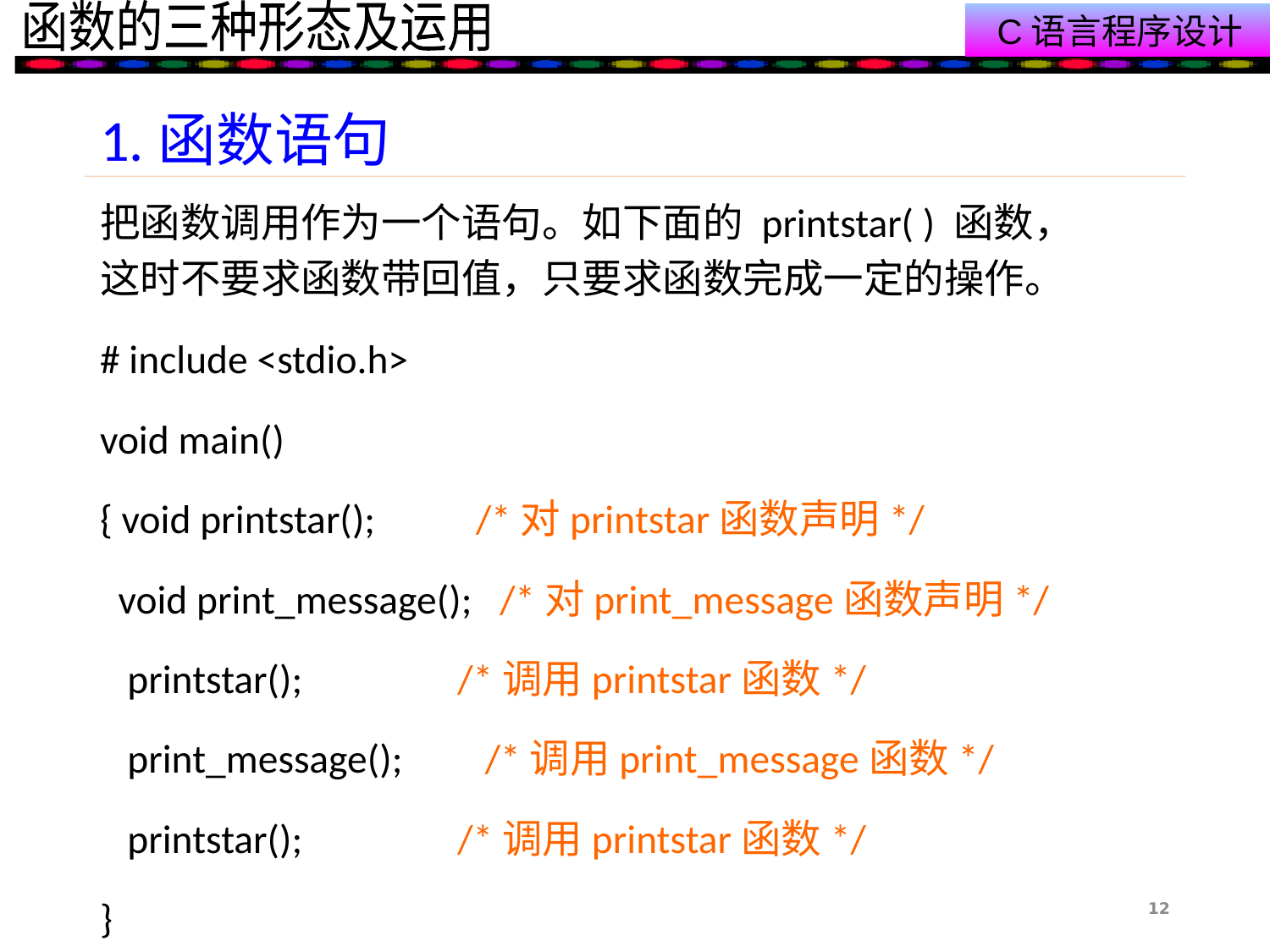

# 1.函数语句
把函数调用作为一个语句。如下面的 printstar( ) 函数，
这时不要求函数带回值，只要求函数完成一定的操作。
# include <stdio.h>
void main()
{ void printstar();           /*对printstar函数声明*/
  void print_message();   /*对print_message函数声明*/
   printstar();                 /*调用printstar函数*/
   print_message();         /*调用print_message函数*/
   printstar();                 /*调用printstar函数*/
}

12